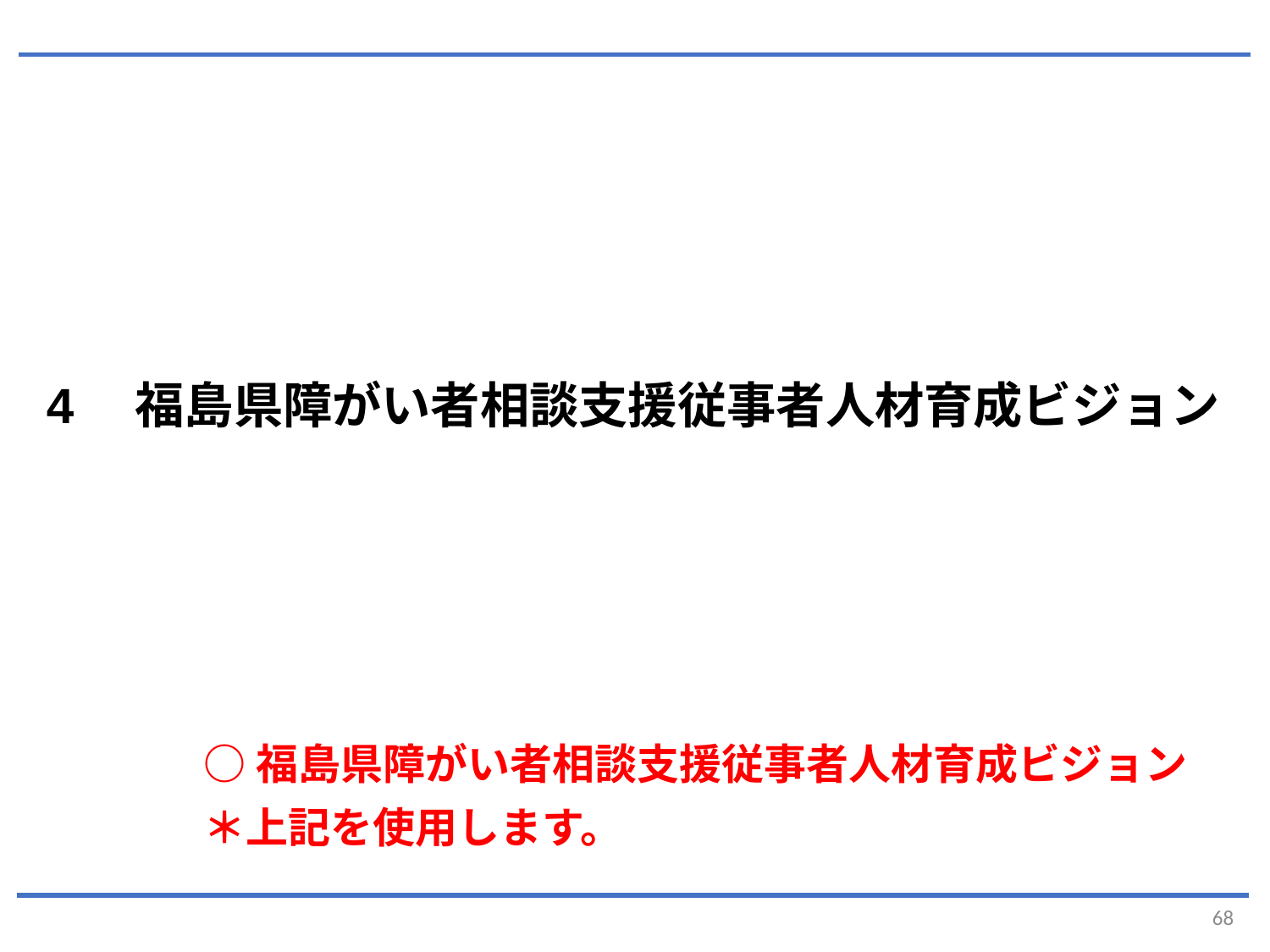

4　福島県障がい者相談支援従事者人材育成ビジョン
○福島県障がい者相談支援従事者人材育成ビジョン
＊上記を使用します。
68